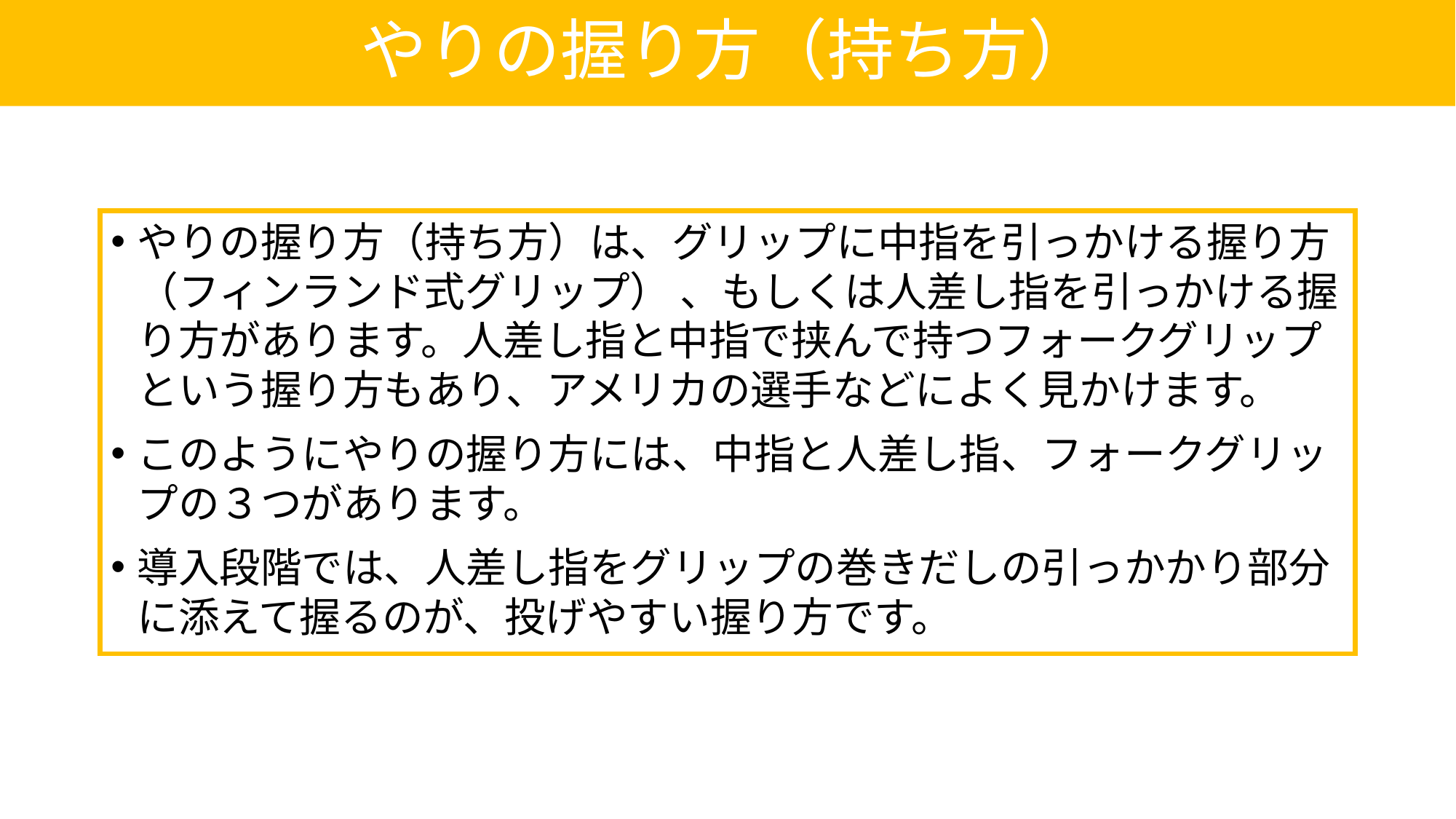

やりの握り方（持ち方）
やりの握り方（持ち方）は、グリップに中指を引っかける握り方（フィンランド式グリップ） 、もしくは人差し指を引っかける握り方があります。人差し指と中指で挟んで持つフォークグリップという握り方もあり、アメリカの選手などによく見かけます。
このようにやりの握り方には、中指と人差し指、フォークグリップの３つがあります。
導入段階では、人差し指をグリップの巻きだしの引っかかり部分に添えて握るのが、投げやすい握り方です。